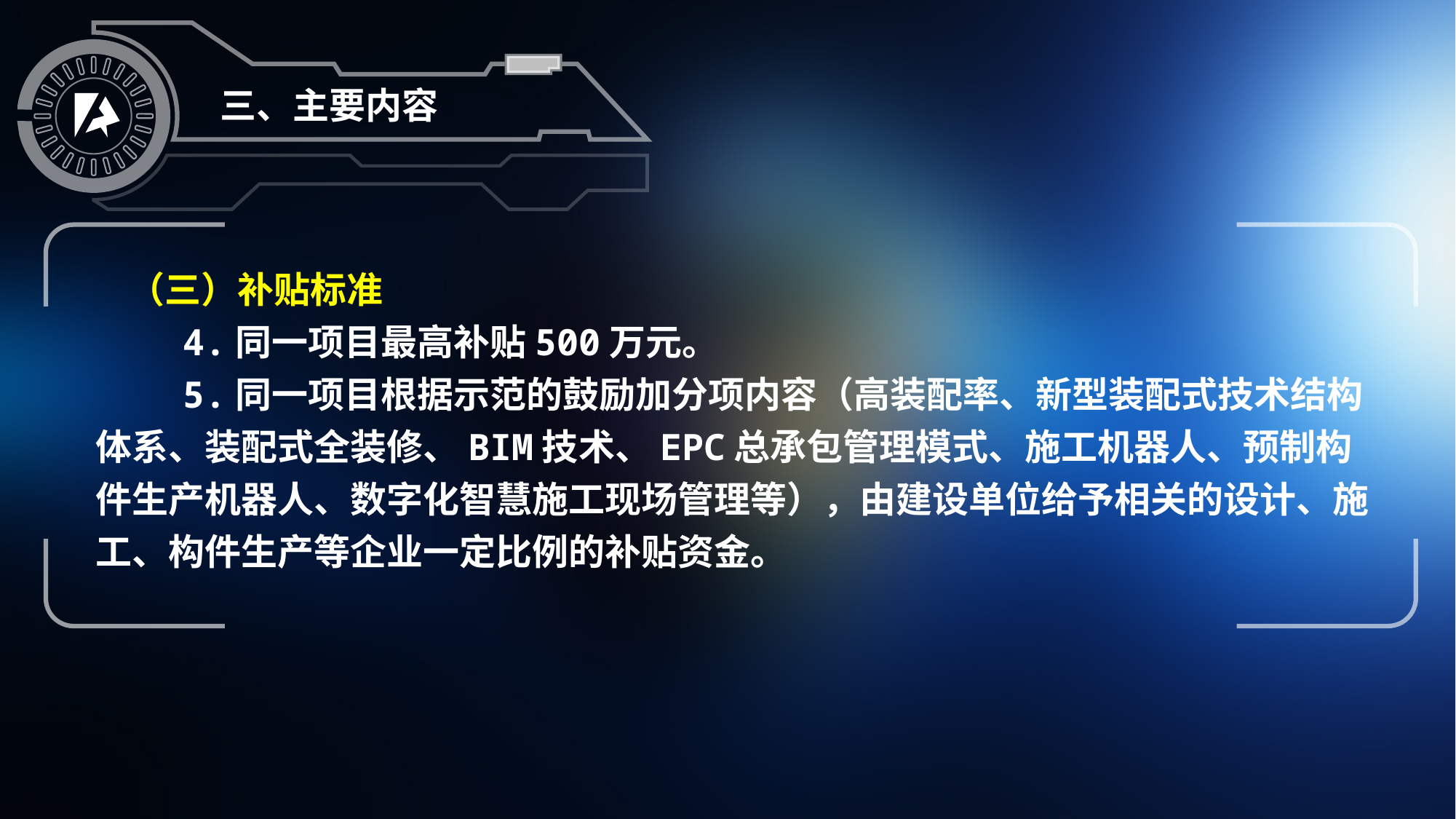

三、主要内容

   （三）补贴标准
    4.同一项目最高补贴500万元。
    5.同一项目根据示范的鼓励加分项内容（高装配率、新型装配式技术结构体系、装配式全装修、BIM技术、EPC总承包管理模式、施工机器人、预制构件生产机器人、数字化智慧施工现场管理等），由建设单位给予相关的设计、施工、构件生产等企业一定比例的补贴资金。